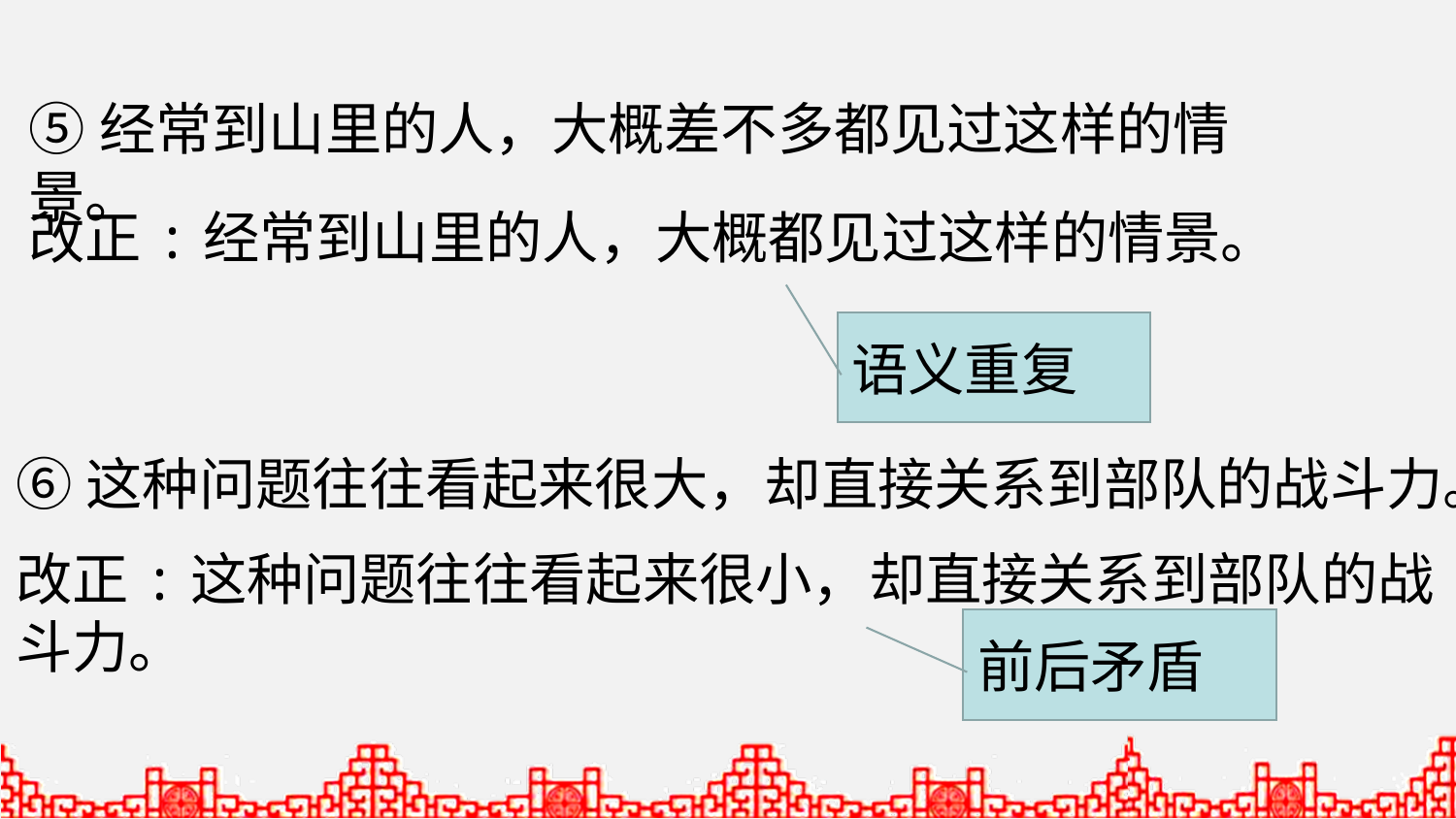

⑤经常到山里的人，大概差不多都见过这样的情景。
改正:经常到山里的人，大概都见过这样的情景。
语义重复
⑥这种问题往往看起来很大，却直接关系到部队的战斗力。
改正:这种问题往往看起来很小，却直接关系到部队的战斗力。
前后矛盾